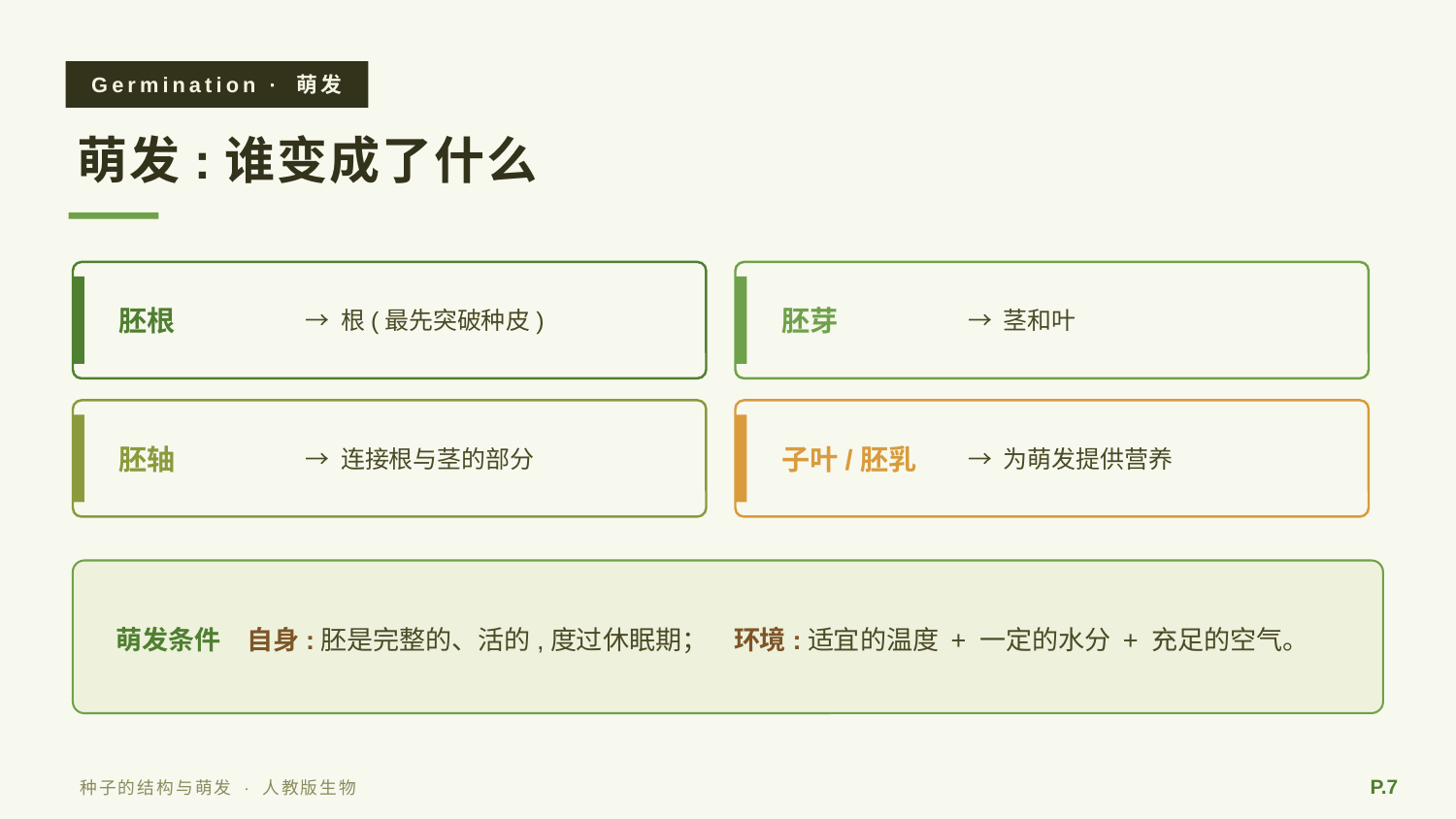

Germination · 萌发

萌发:谁变成了什么

胚根
→ 根(最先突破种皮)

胚芽
→ 茎和叶

胚轴
→ 连接根与茎的部分

子叶/胚乳
→ 为萌发提供营养

萌发条件　自身:胚是完整的、活的,度过休眠期；　环境:适宜的温度 + 一定的水分 + 充足的空气。
P.7
种子的结构与萌发 · 人教版生物